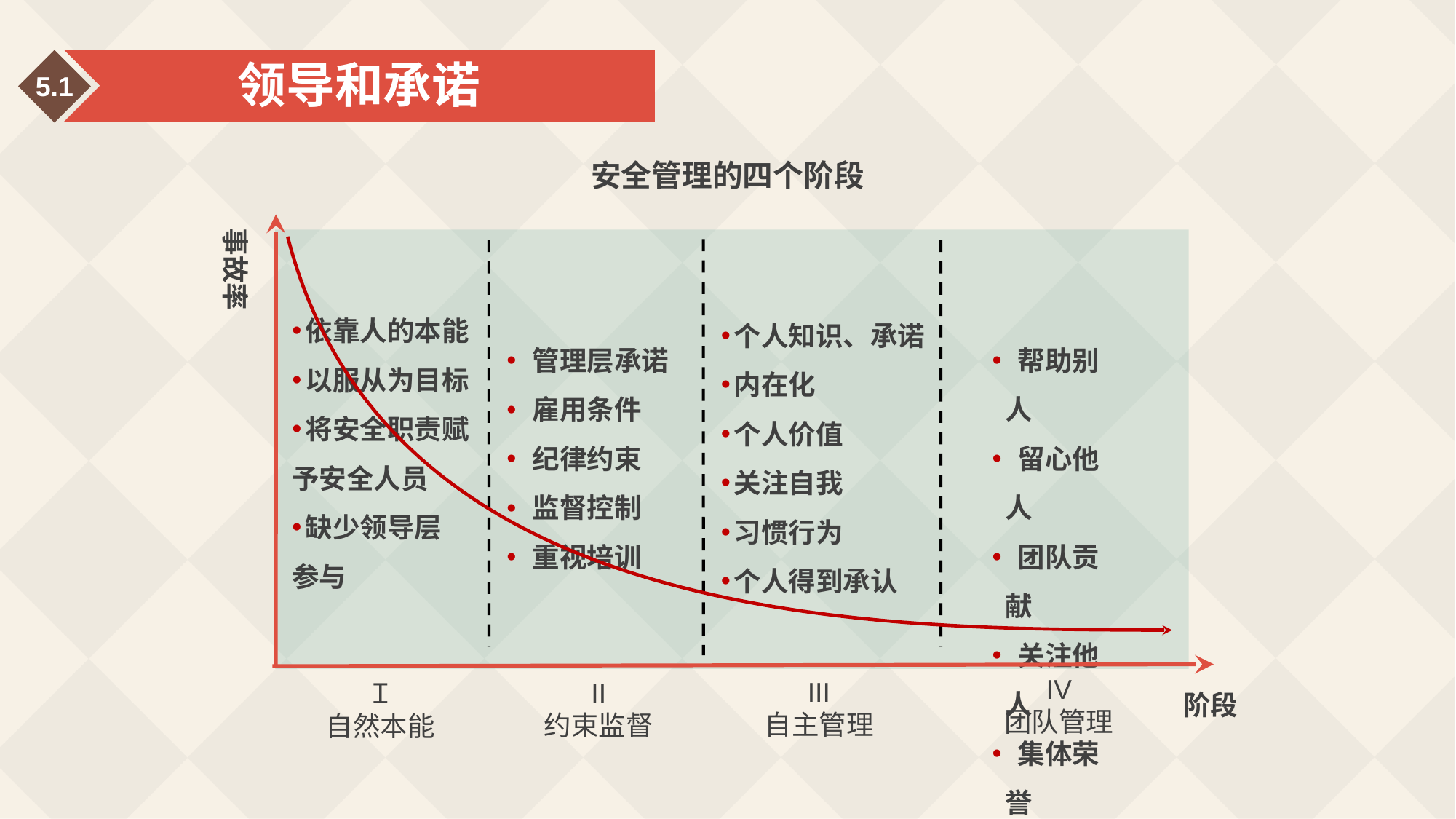

领导和承诺

5.1
安全管理的四个阶段

事故率

依靠人的本能
以服从为目标
将安全职责赋
予安全人员
缺少领导层
参与

个人知识、承诺
内在化
个人价值
关注自我
习惯行为
个人得到承认
 管理层承诺
 雇用条件
 纪律约束
 监督控制
 重视培训
 帮助别人
 留心他人
 团队贡献
 关注他人
 集体荣誉

III
自主管理
Ｉ
自然本能
II
约束监督
IV
团队管理
阶段